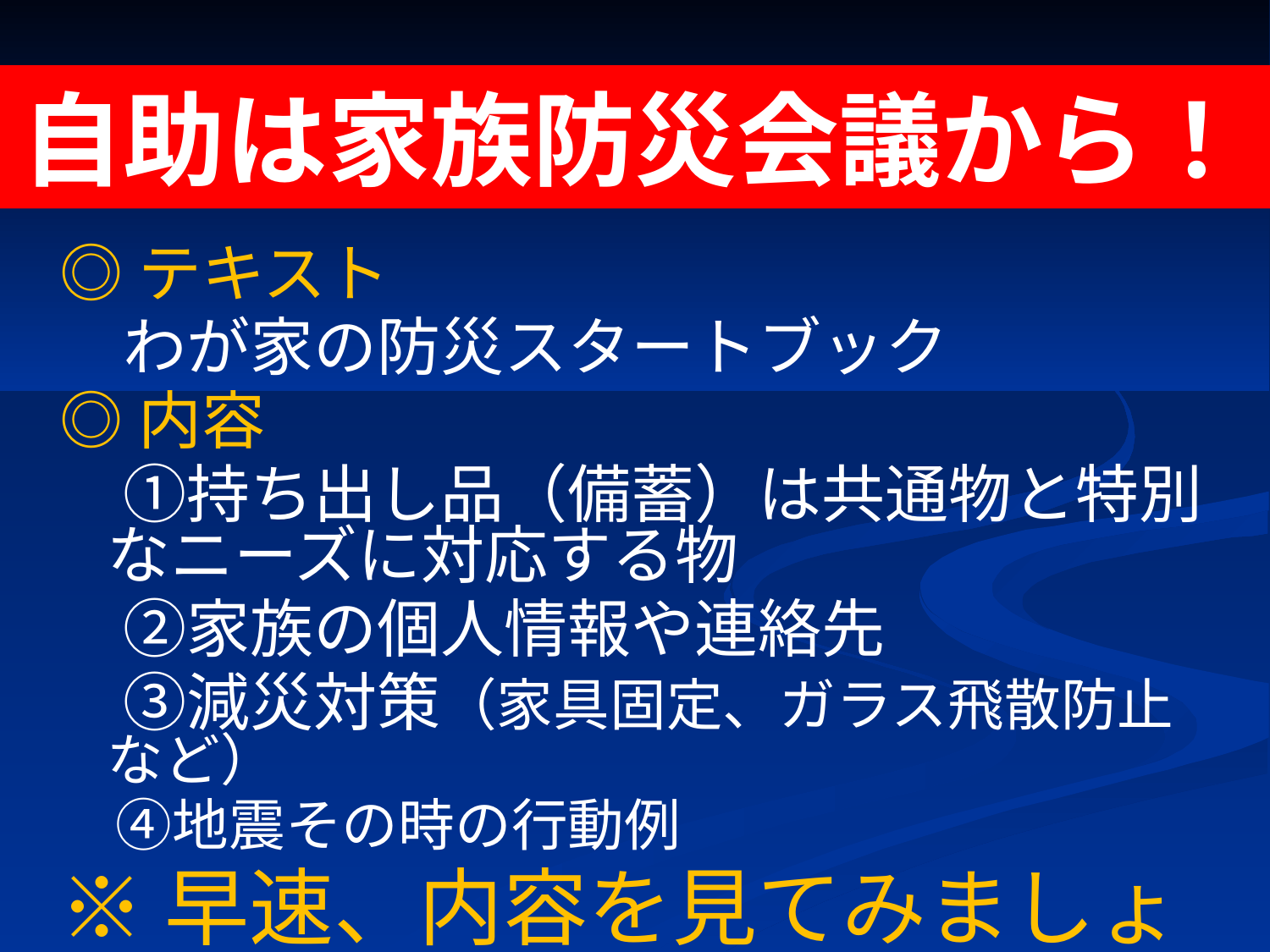

# 自助は家族防災会議から！
◎テキスト
　わが家の防災スタートブック
◎内容
　①持ち出し品（備蓄）は共通物と特別なニーズに対応する物
　②家族の個人情報や連絡先
　③減災対策（家具固定、ガラス飛散防止など）
　④地震その時の行動例
※早速、内容を見てみましょう！